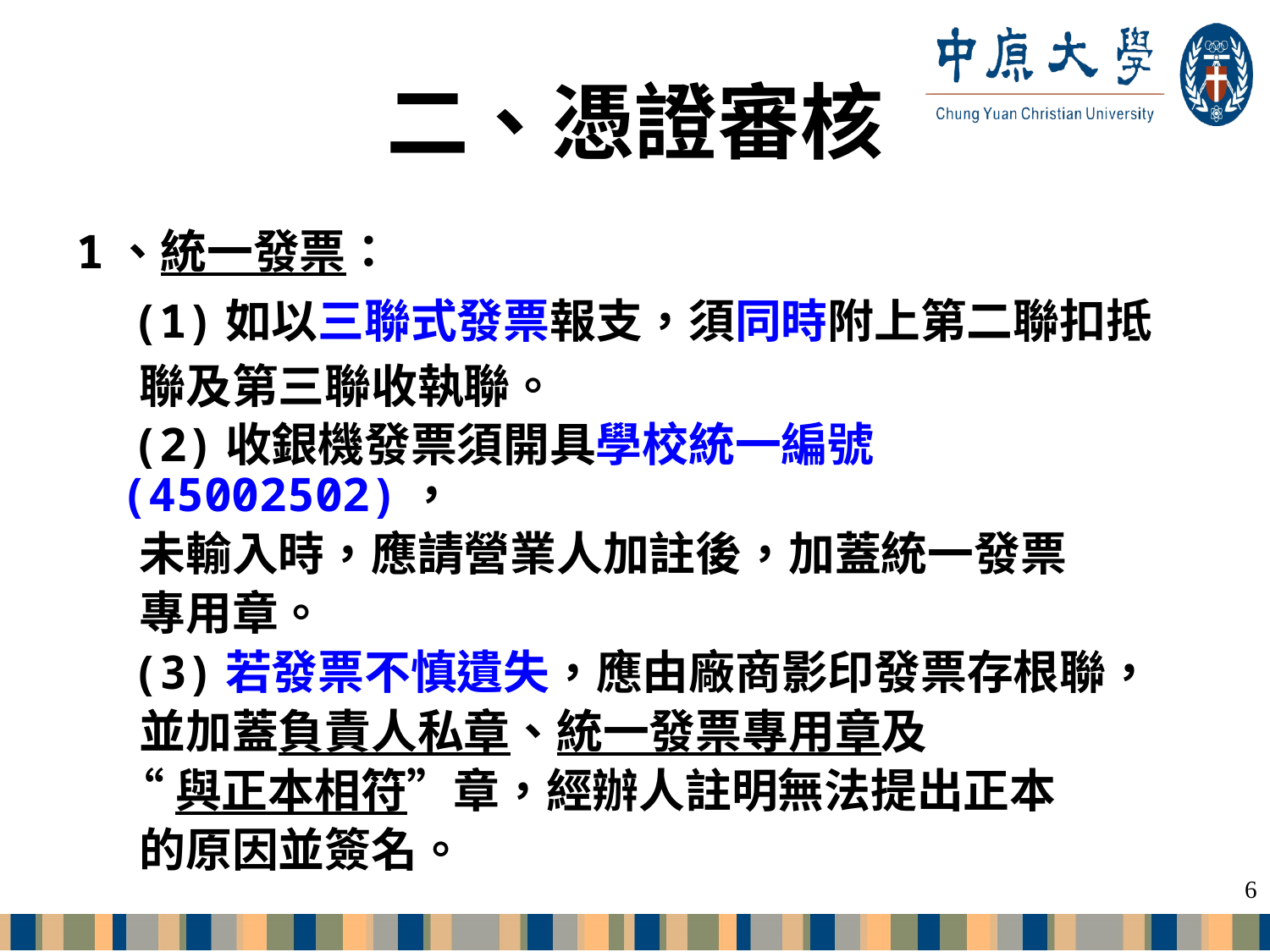

# 二、憑證審核
1、統一發票：
  (1)如以三聯式發票報支，須同時附上第二聯扣抵
     聯及第三聯收執聯。
  (2)收銀機發票須開具學校統一編號(45002502)，
     未輸入時，應請營業人加註後，加蓋統一發票
     專用章。
  (3)若發票不慎遺失，應由廠商影印發票存根聯，
     並加蓋負責人私章、統一發票專用章及
    “與正本相符”章，經辦人註明無法提出正本
     的原因並簽名。
6